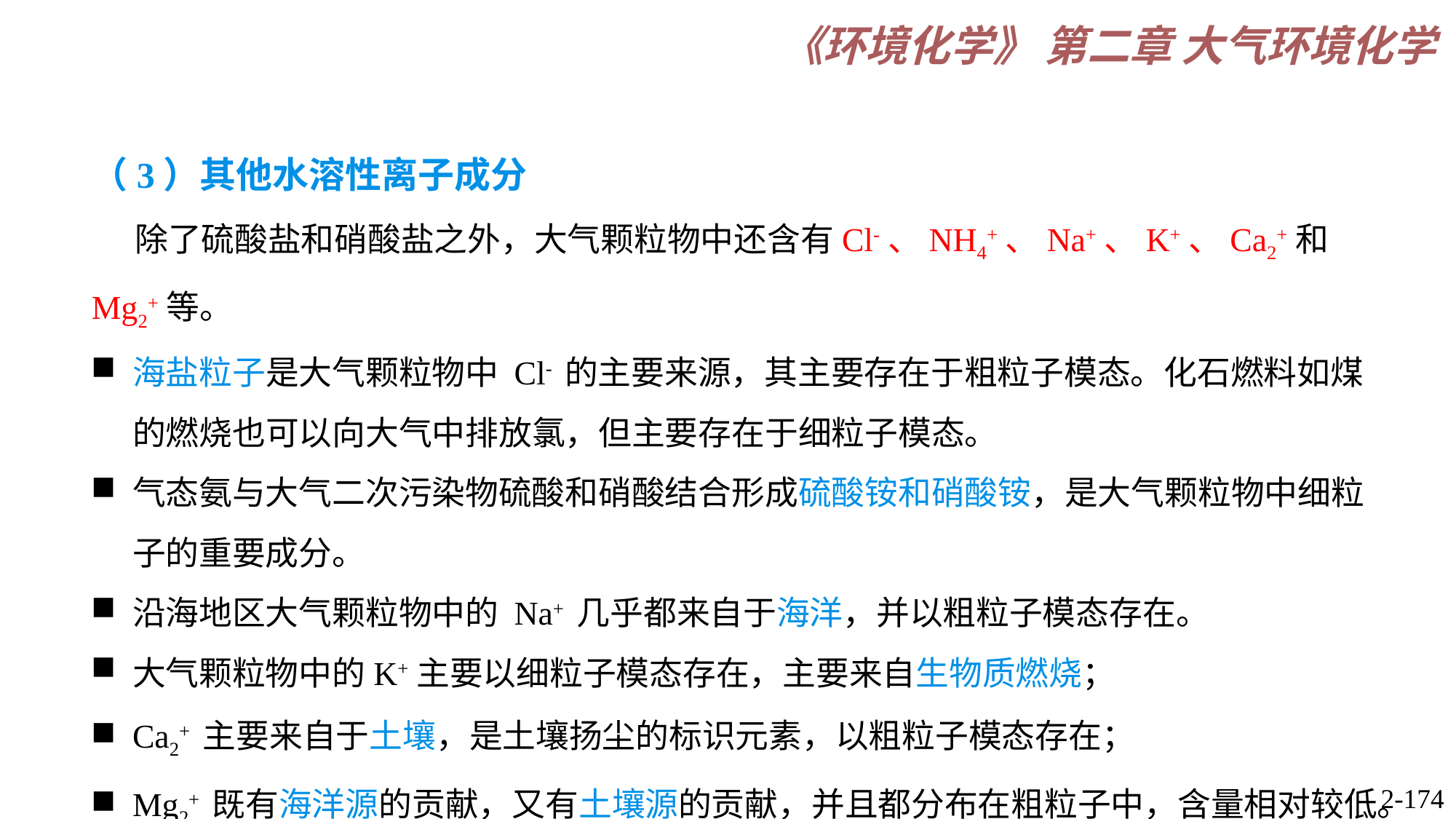

（3）其他水溶性离子成分
除了硫酸盐和硝酸盐之外，大气颗粒物中还含有Cl-、NH4+、Na+、K+、Ca2+和Mg2+等。
海盐粒子是大气颗粒物中 Cl- 的主要来源，其主要存在于粗粒子模态。化石燃料如煤的燃烧也可以向大气中排放氯，但主要存在于细粒子模态。
气态氨与大气二次污染物硫酸和硝酸结合形成硫酸铵和硝酸铵，是大气颗粒物中细粒子的重要成分。
沿海地区大气颗粒物中的 Na+ 几乎都来自于海洋，并以粗粒子模态存在。
大气颗粒物中的K+主要以细粒子模态存在，主要来自生物质燃烧；
Ca2+ 主要来自于土壤，是土壤扬尘的标识元素，以粗粒子模态存在；
Mg2+ 既有海洋源的贡献，又有土壤源的贡献，并且都分布在粗粒子中，含量相对较低。
2-174